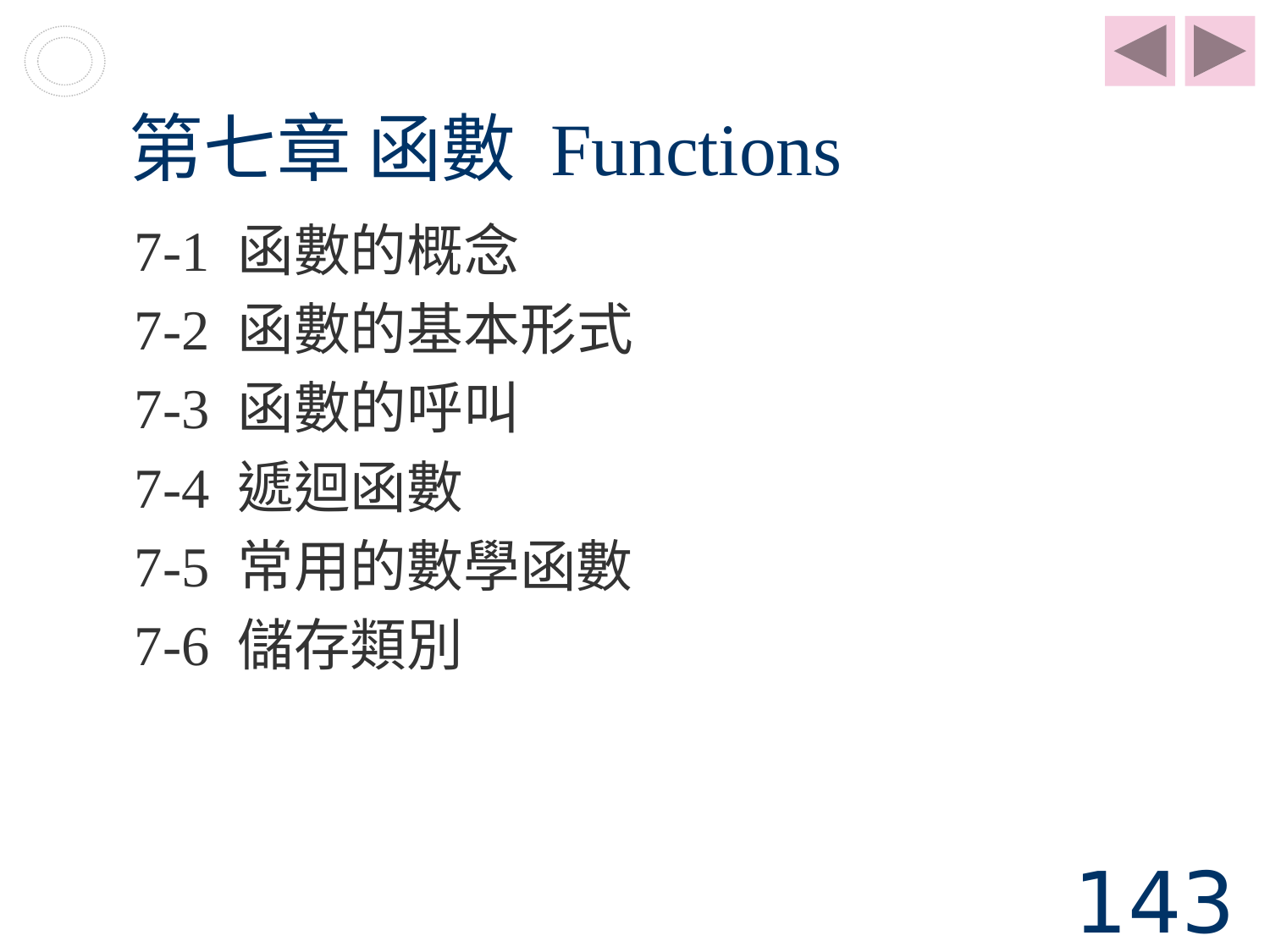

# 第七章 函數 Functions
7-1 函數的概念
7-2 函數的基本形式
7-3 函數的呼叫
7-4 遞迴函數
7-5 常用的數學函數
7-6 儲存類別
143